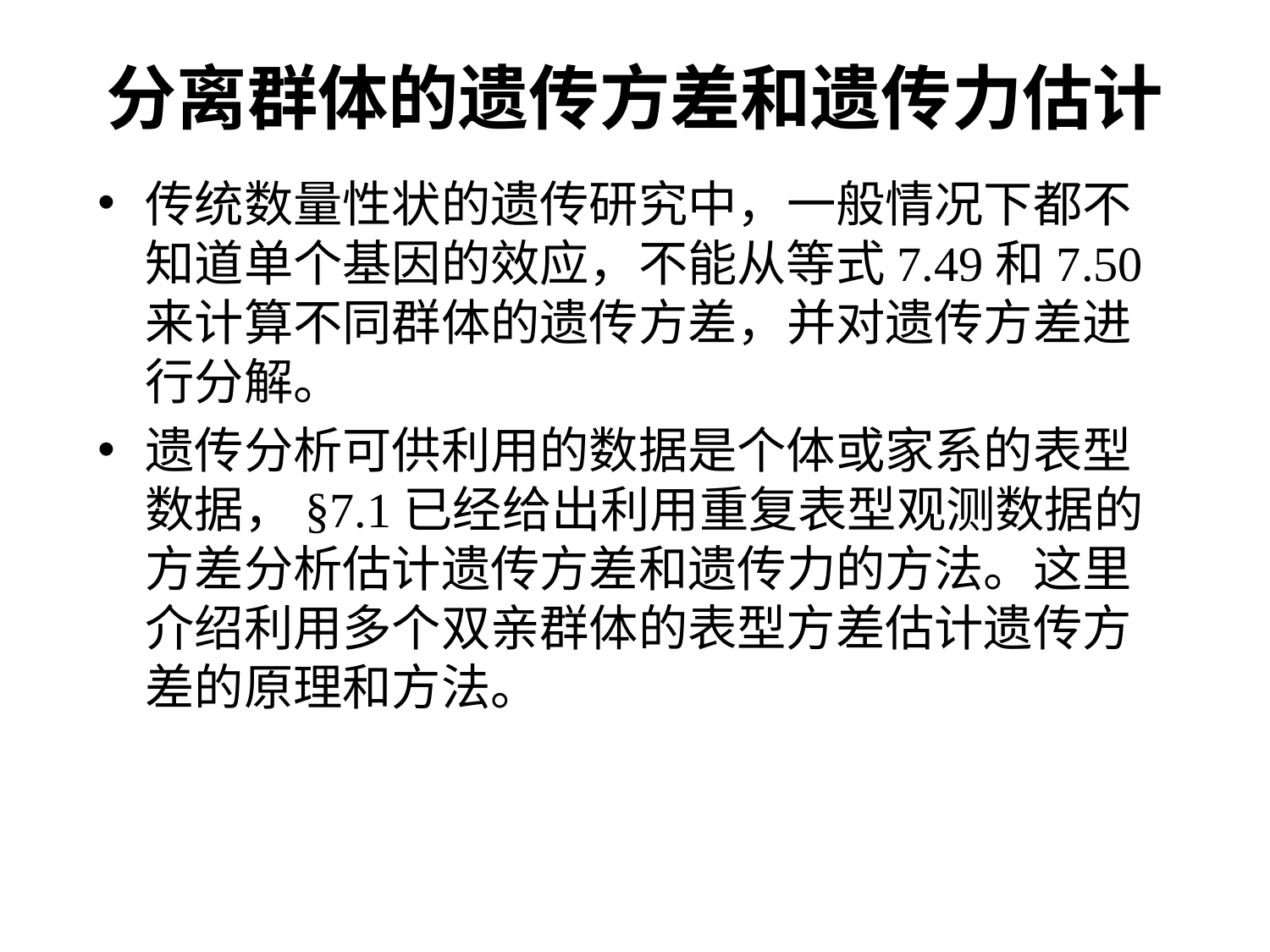

# 分离群体的遗传方差和遗传力估计
传统数量性状的遗传研究中，一般情况下都不知道单个基因的效应，不能从等式7.49和7.50来计算不同群体的遗传方差，并对遗传方差进行分解。
遗传分析可供利用的数据是个体或家系的表型数据，§7.1已经给出利用重复表型观测数据的方差分析估计遗传方差和遗传力的方法。这里介绍利用多个双亲群体的表型方差估计遗传方差的原理和方法。